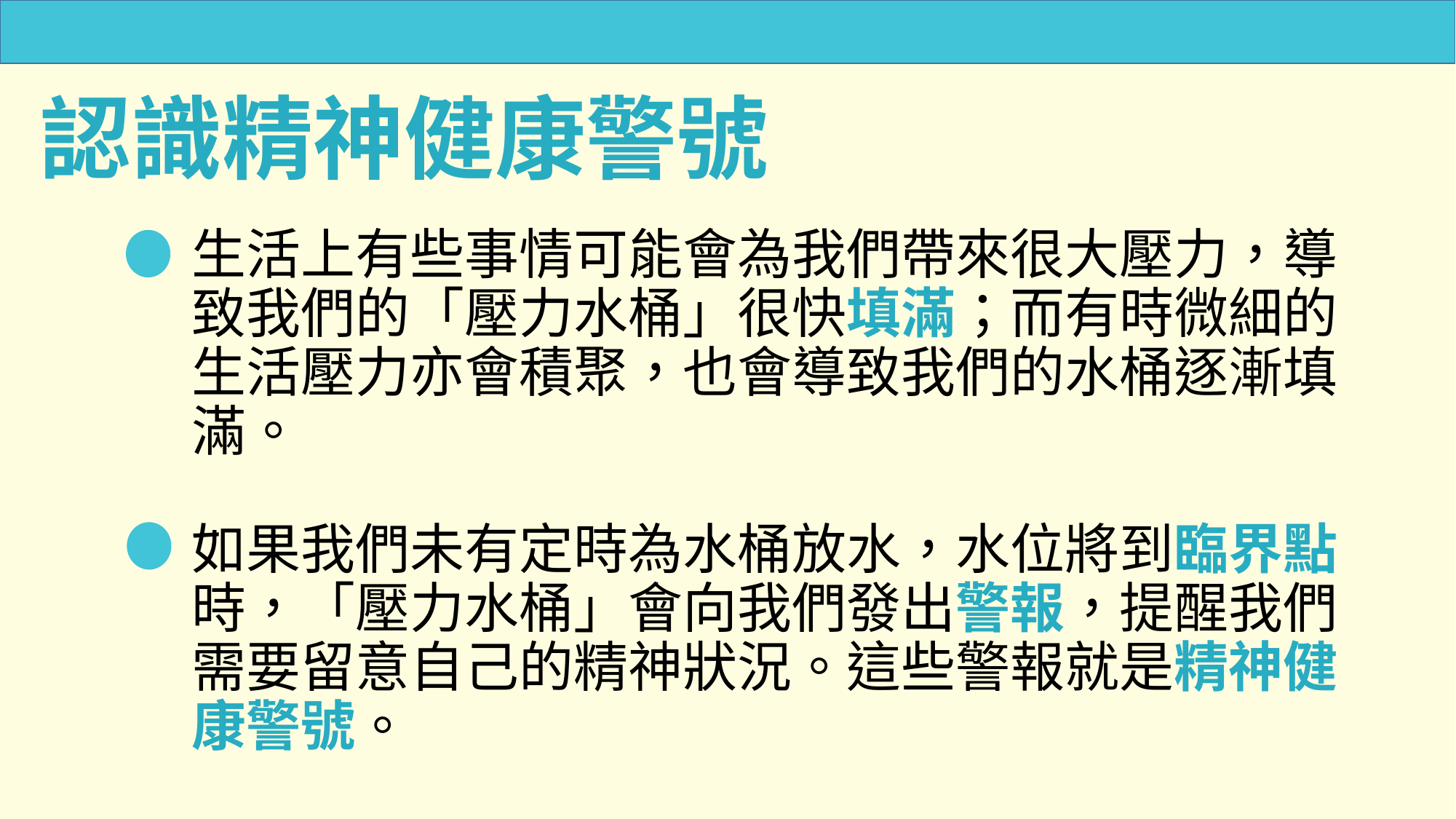

認識精神健康警號

# 生活上有些事情可能會為我們帶來很大壓力，導致我們的「壓力水桶」很快填滿；而有時微細的生活壓力亦會積聚，也會導致我們的水桶逐漸填滿。 如果我們未有定時為水桶放水，水位將到臨界點時，「壓力水桶」會向我們發出警報，提醒我們需要留意自己的精神狀況。這些警報就是精神健康警號。